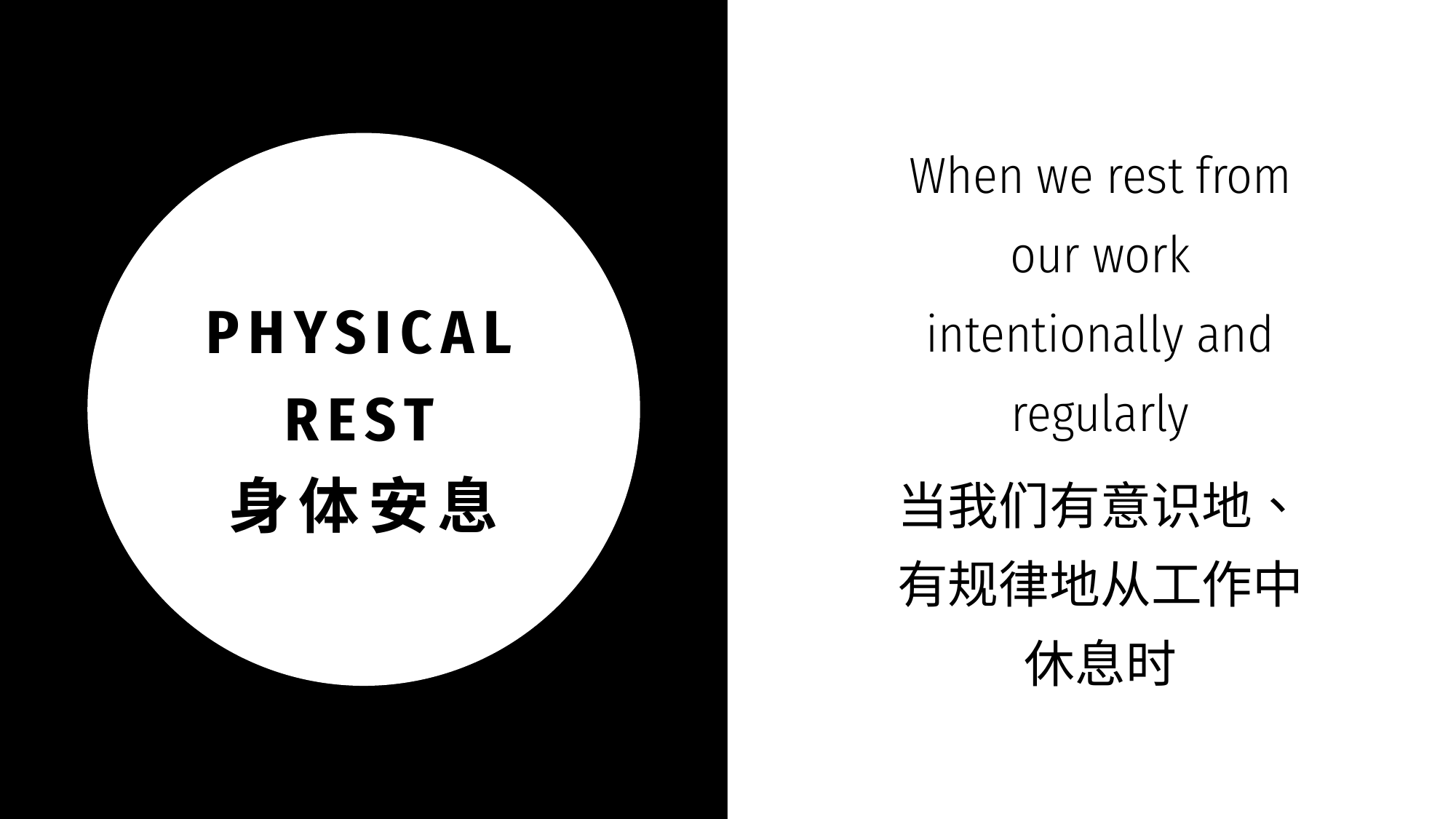

When we rest from our work intentionally and regularly
当我们有意识地、有规律地从工作中休息时

# Physical Rest 身体安息